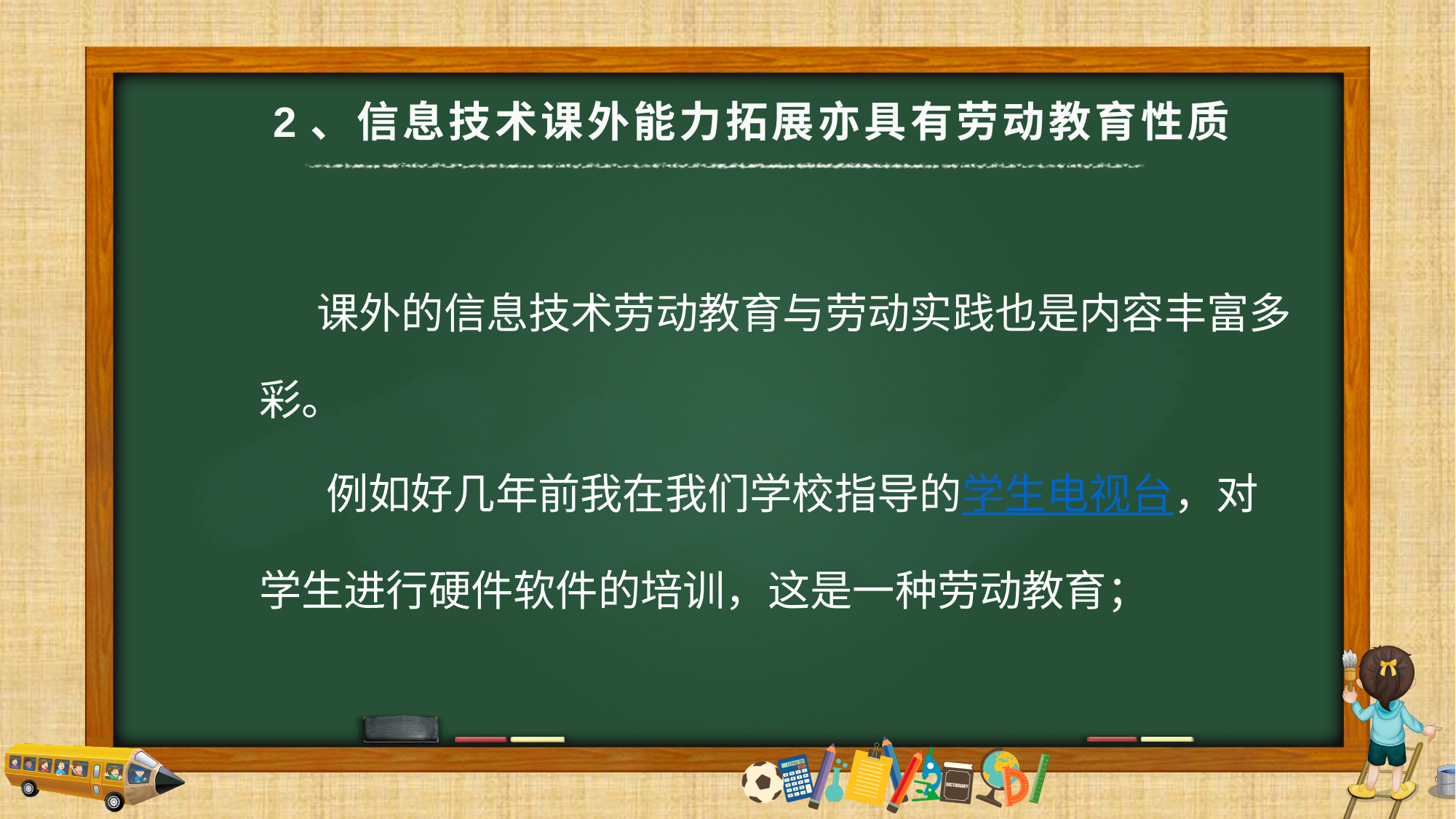

2、信息技术课外能力拓展亦具有劳动教育性质
     课外的信息技术劳动教育与劳动实践也是内容丰富多彩。
      例如好几年前我在我们学校指导的学生电视台，对学生进行硬件软件的培训，这是一种劳动教育；